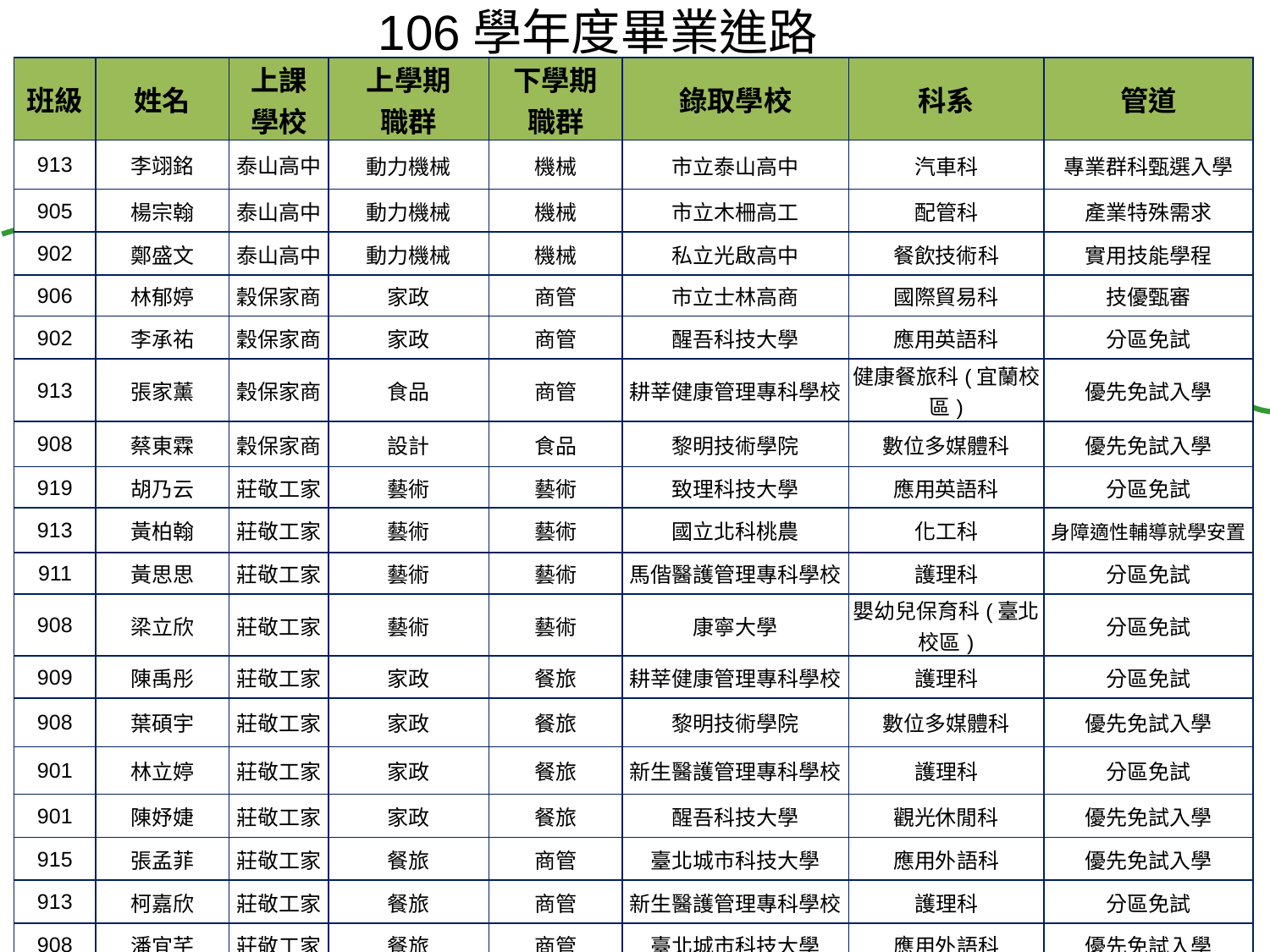

# 106學年度畢業進路
| 班級 | 姓名 | 上課 學校 | 上學期 職群 | 下學期 職群 | 錄取學校 | 科系 | 管道 |
| --- | --- | --- | --- | --- | --- | --- | --- |
| 913 | 李翊銘 | 泰山高中 | 動力機械 | 機械 | 市立泰山高中 | 汽車科 | 專業群科甄選入學 |
| 905 | 楊宗翰 | 泰山高中 | 動力機械 | 機械 | 市立木柵高工 | 配管科 | 產業特殊需求 |
| 902 | 鄭盛文 | 泰山高中 | 動力機械 | 機械 | 私立光啟高中 | 餐飲技術科 | 實用技能學程 |
| 906 | 林郁婷 | 穀保家商 | 家政 | 商管 | 市立士林高商 | 國際貿易科 | 技優甄審 |
| 902 | 李承祐 | 穀保家商 | 家政 | 商管 | 醒吾科技大學 | 應用英語科 | 分區免試 |
| 913 | 張家薰 | 穀保家商 | 食品 | 商管 | 耕莘健康管理專科學校 | 健康餐旅科(宜蘭校區) | 優先免試入學 |
| 908 | 蔡東霖 | 穀保家商 | 設計 | 食品 | 黎明技術學院 | 數位多媒體科 | 優先免試入學 |
| 919 | 胡乃云 | 莊敬工家 | 藝術 | 藝術 | 致理科技大學 | 應用英語科 | 分區免試 |
| 913 | 黃柏翰 | 莊敬工家 | 藝術 | 藝術 | 國立北科桃農 | 化工科 | 身障適性輔導就學安置 |
| 911 | 黃思思 | 莊敬工家 | 藝術 | 藝術 | 馬偕醫護管理專科學校 | 護理科 | 分區免試 |
| 908 | 梁立欣 | 莊敬工家 | 藝術 | 藝術 | 康寧大學 | 嬰幼兒保育科(臺北校區) | 分區免試 |
| 909 | 陳禹彤 | 莊敬工家 | 家政 | 餐旅 | 耕莘健康管理專科學校 | 護理科 | 分區免試 |
| 908 | 葉碩宇 | 莊敬工家 | 家政 | 餐旅 | 黎明技術學院 | 數位多媒體科 | 優先免試入學 |
| 901 | 林立婷 | 莊敬工家 | 家政 | 餐旅 | 新生醫護管理專科學校 | 護理科 | 分區免試 |
| 901 | 陳妤婕 | 莊敬工家 | 家政 | 餐旅 | 醒吾科技大學 | 觀光休閒科 | 優先免試入學 |
| 915 | 張孟菲 | 莊敬工家 | 餐旅 | 商管 | 臺北城市科技大學 | 應用外語科 | 優先免試入學 |
| 913 | 柯嘉欣 | 莊敬工家 | 餐旅 | 商管 | 新生醫護管理專科學校 | 護理科 | 分區免試 |
| 908 | 潘宜芊 | 莊敬工家 | 餐旅 | 商管 | 臺北城市科技大學 | 應用外語科 | 優先免試入學 |
| 910 | 陳艿疄 | 莊敬工家 | 餐旅 | 商管 | 致理科技大學 | 應用英語科 | 優先免試入學 |